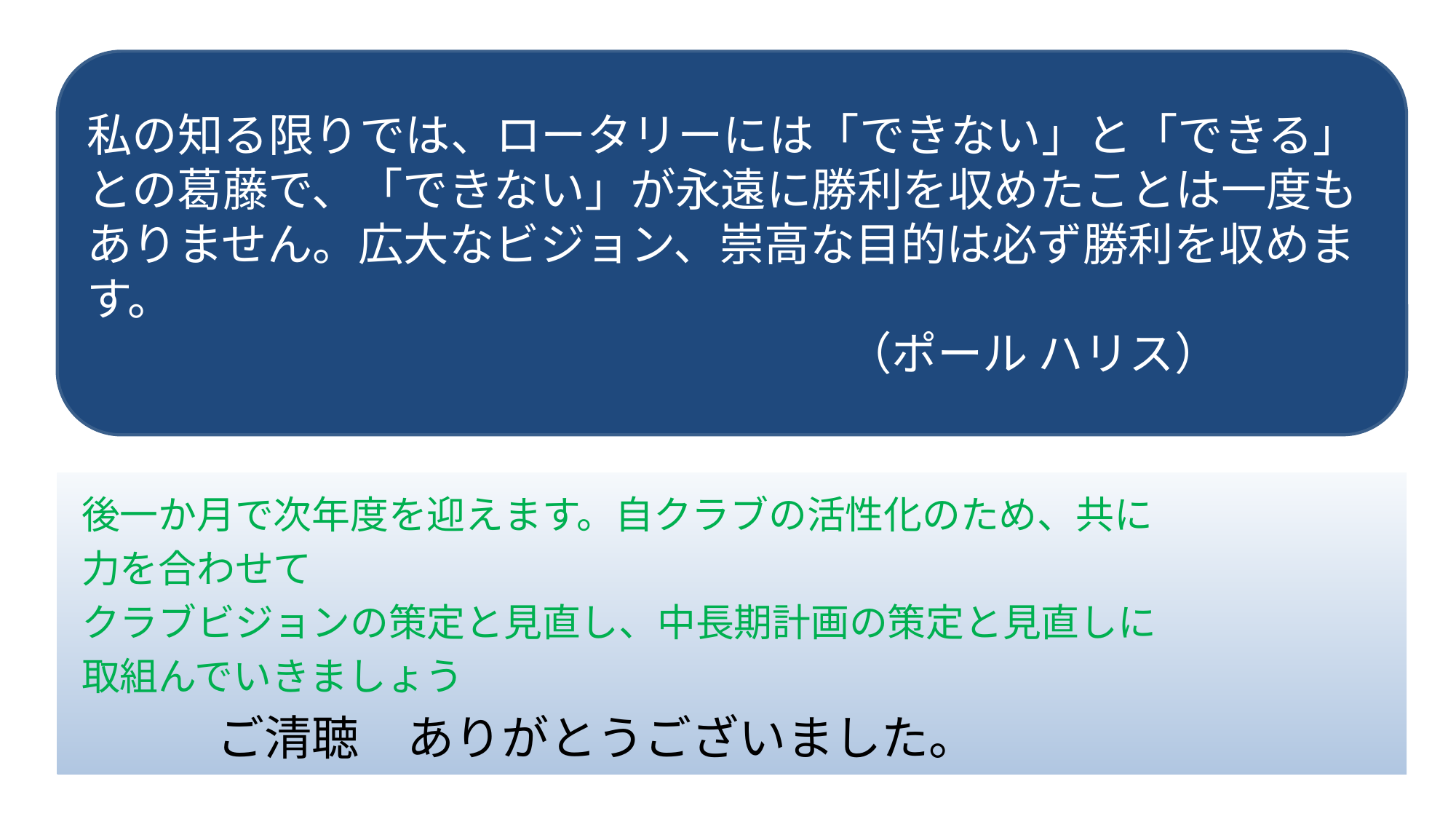

私の知る限りでは、ロータリーには「できない」と「できる」との葛藤で、「できない」が永遠に勝利を収めたことは一度もありません。広大なビジョン、崇高な目的は必ず勝利を収めます。
　　　　　　　　　　                              （ポール ハリス）
 後一か月で次年度を迎えます。自クラブの活性化のため、共に
 力を合わせて
 クラブビジョンの策定と見直し、中長期計画の策定と見直しに
 取組んでいきましょう
　                ご清聴　ありがとうございました。